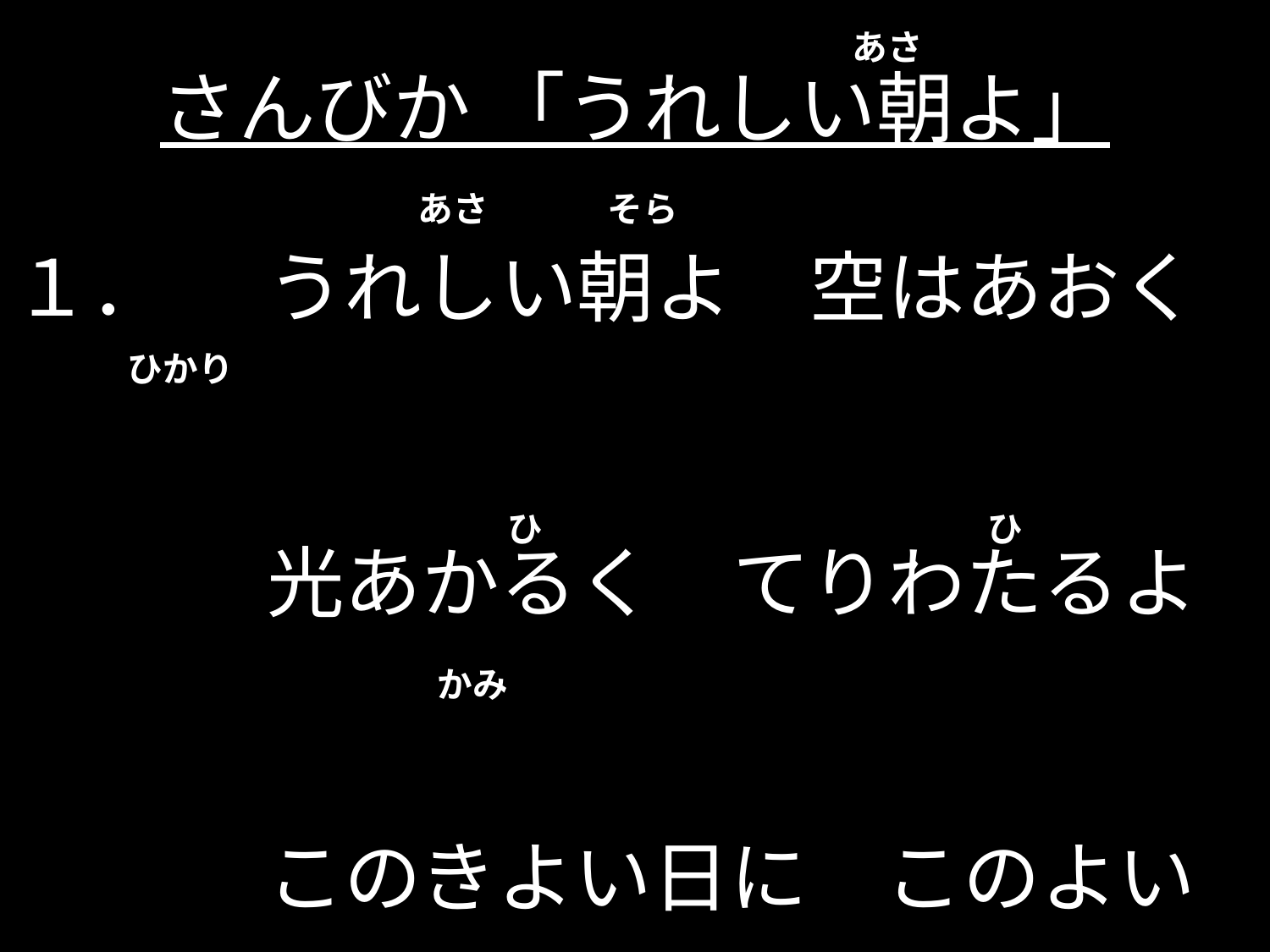

あさ
# さんびか 「うれしい朝よ」
あさ
そら
１．	うれしい朝よ　空はあおく
　　	光あかるく　てりわたるよ
　　	このきよい日に　このよい日に
　　	みんなで神さま　たたえましょう
ひかり
ひ
ひ
かみ